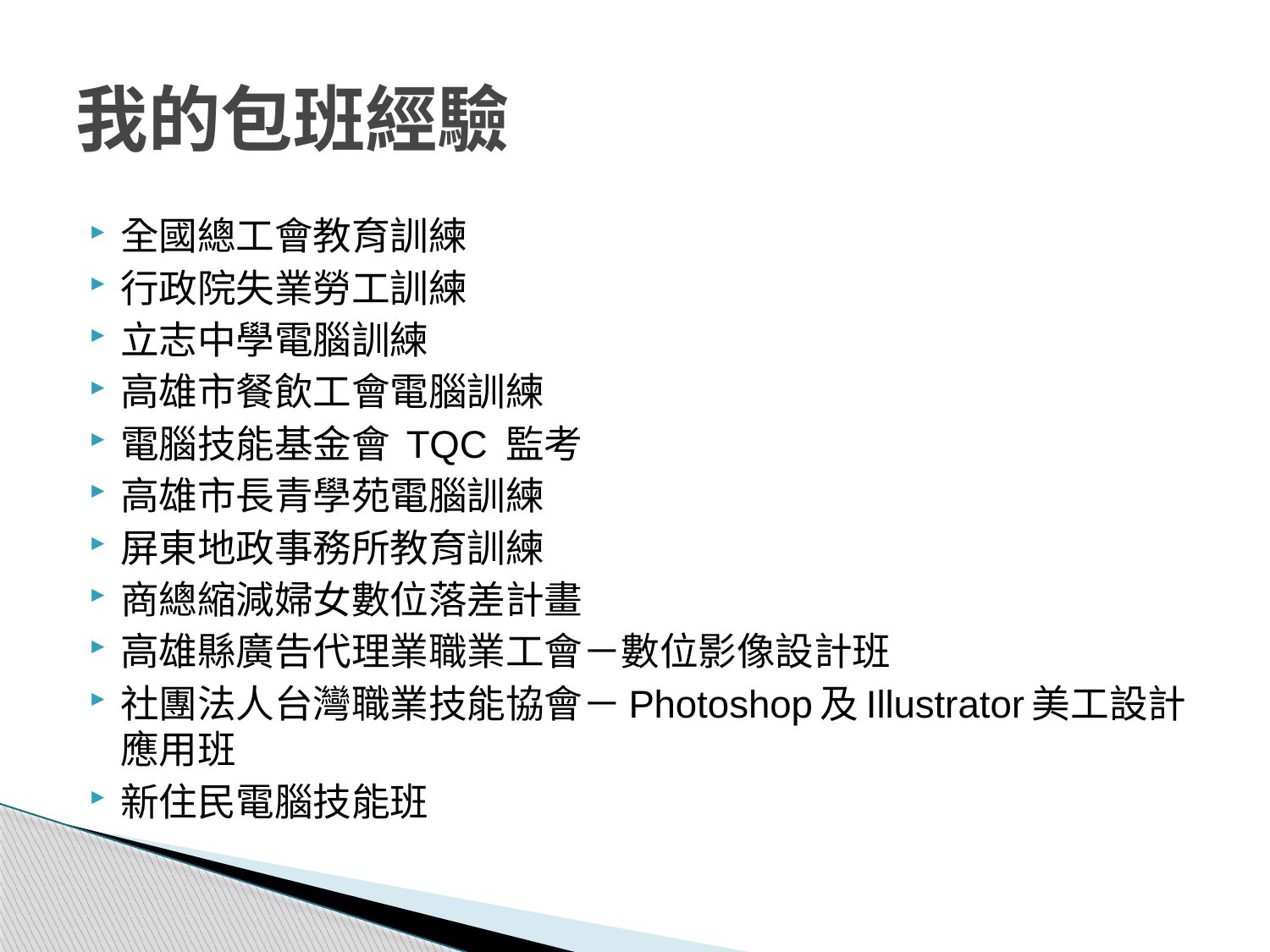

# 我的包班經驗
全國總工會教育訓練
行政院失業勞工訓練
立志中學電腦訓練
高雄市餐飲工會電腦訓練
電腦技能基金會 TQC 監考
高雄市長青學苑電腦訓練
屏東地政事務所教育訓練
商總縮減婦女數位落差計畫
高雄縣廣告代理業職業工會－數位影像設計班
社團法人台灣職業技能協會－Photoshop及Illustrator美工設計應用班
新住民電腦技能班